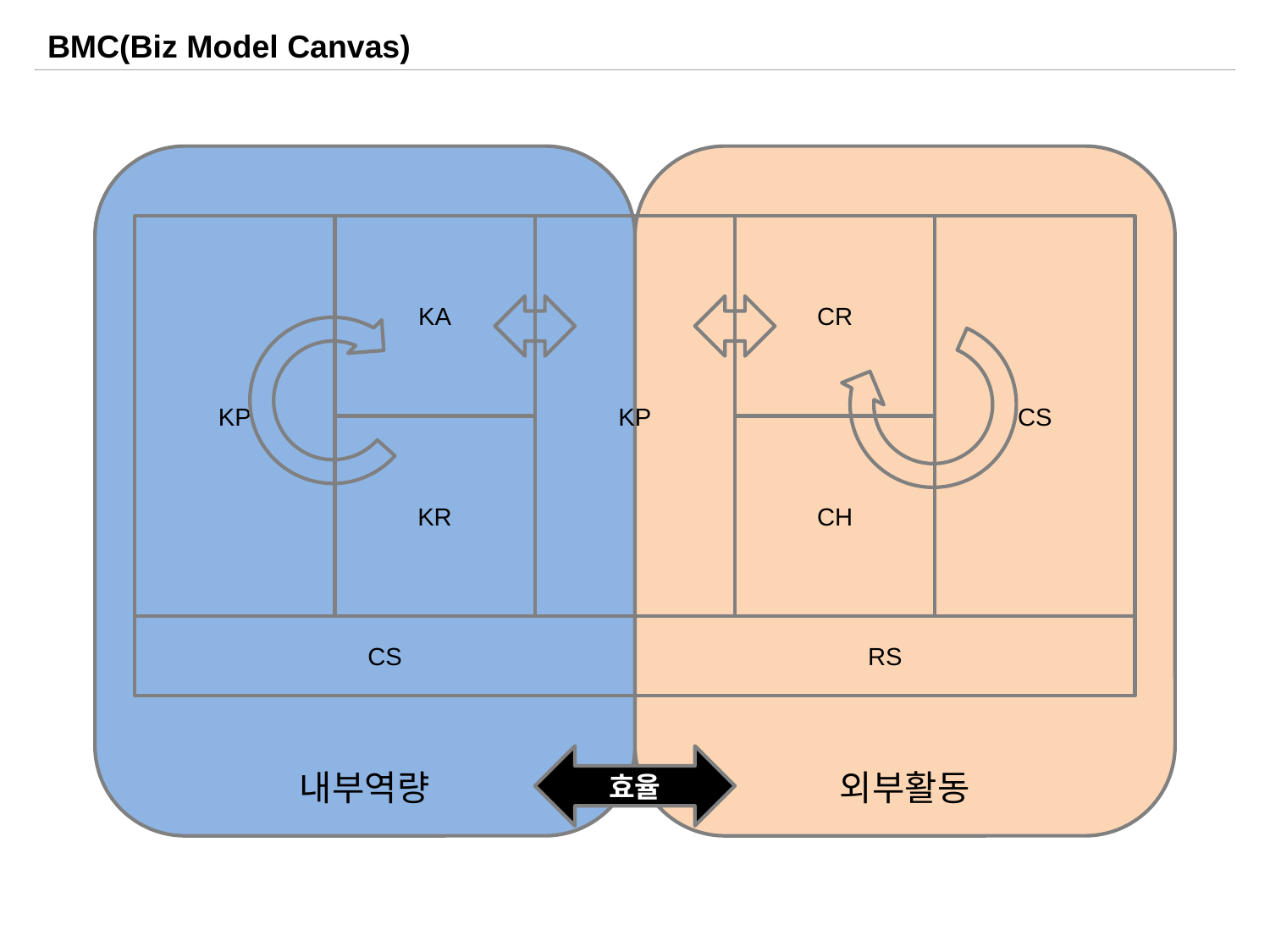

BMC(Biz Model Canvas)

내부역량

외부활동
KP
KA
KP
CR
CS

KR
CH
CS
RS
효율